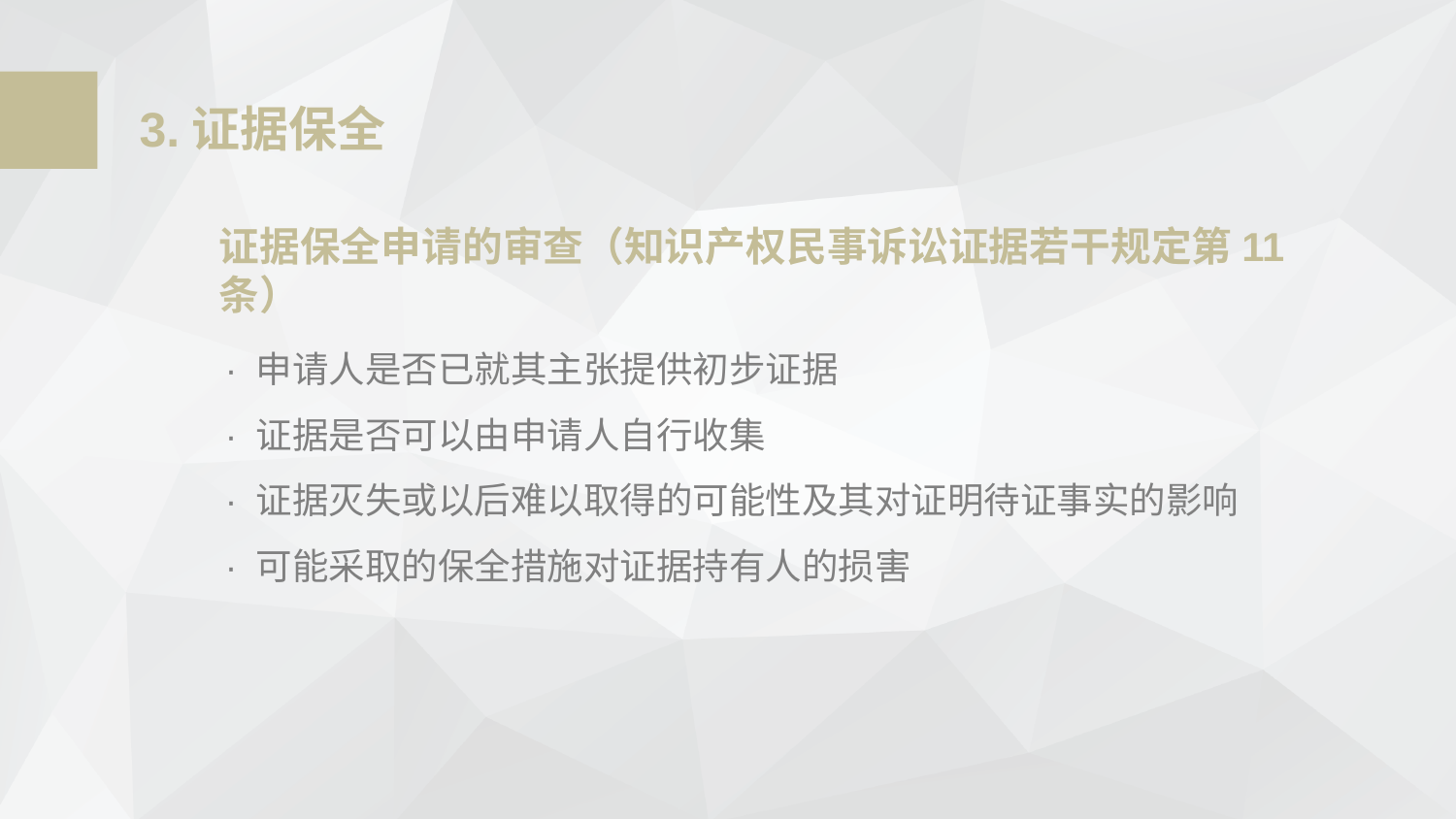

3.证据保全
证据保全申请的审查（知识产权民事诉讼证据若干规定第11条）
· 申请人是否已就其主张提供初步证据
· 证据是否可以由申请人自行收集
· 证据灭失或以后难以取得的可能性及其对证明待证事实的影响
· 可能采取的保全措施对证据持有人的损害